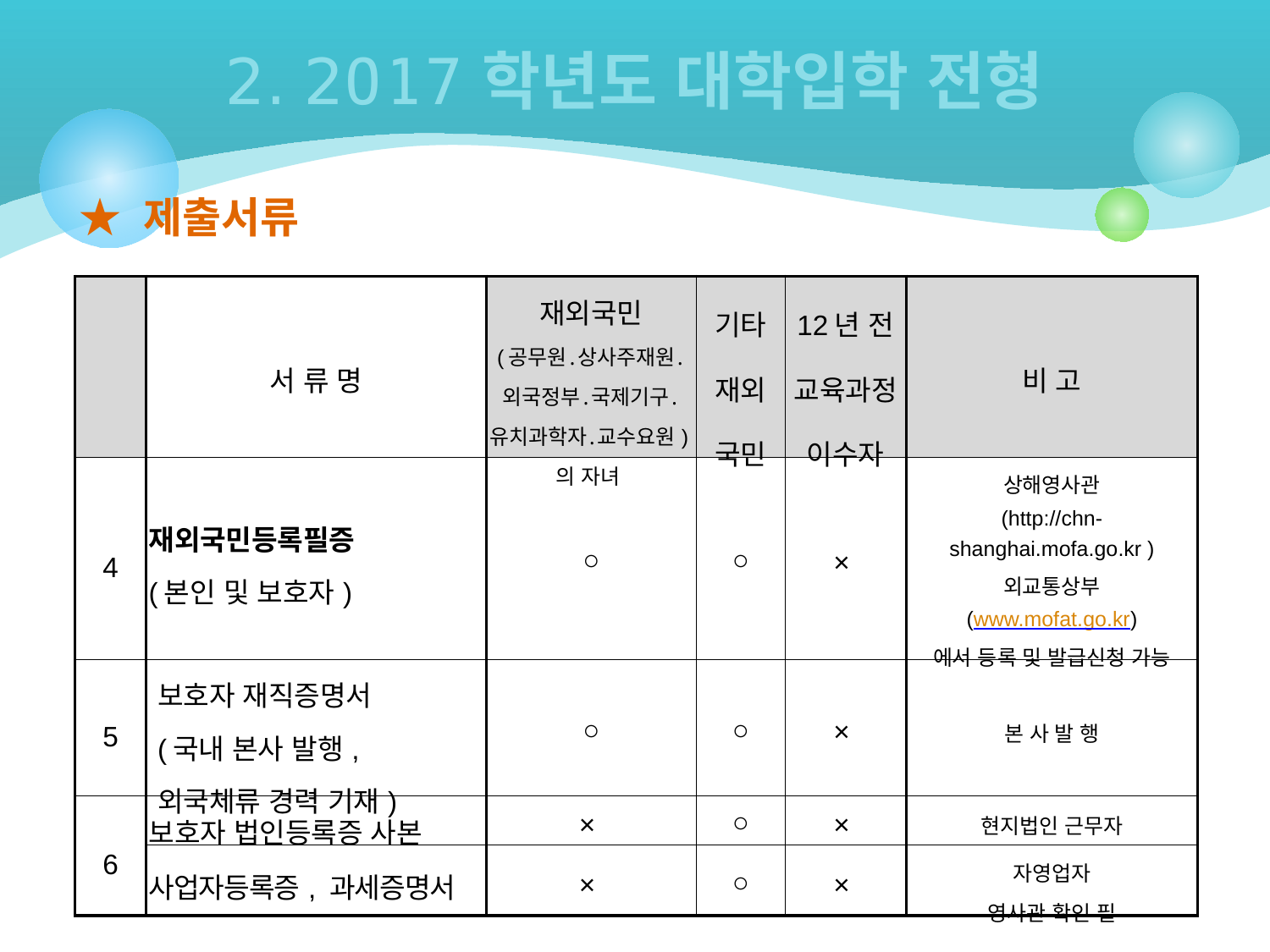

# 2. 2017학년도 대학입학 전형
★ 제출서류

|  | 서 류 명 | 재외국민 (공무원․상사주재원․ 외국정부․국제기구․유치과학자․교수요원)의 자녀 | 기타 재외 국민 | 12년 전 교육과정 이수자 | 비 고 |
| --- | --- | --- | --- | --- | --- |
| 4 | 재외국민등록필증 (본인 및 보호자) | ○ | ○ | × | 상해영사관 (http://chn-shanghai.mofa.go.kr ) 외교통상부 (www.mofat.go.kr) 에서 등록 및 발급신청 가능 |
| 5 | 보호자 재직증명서 (국내 본사 발행, 외국체류 경력 기재) | ○ | ○ | × | 본 사 발 행 |
| 6 | 보호자 법인등록증 사본 | × | ○ | × | 현지법인 근무자 |
|  | 사업자등록증, 과세증명서 | × | ○ | × | 자영업자 영사관 확인 필 |